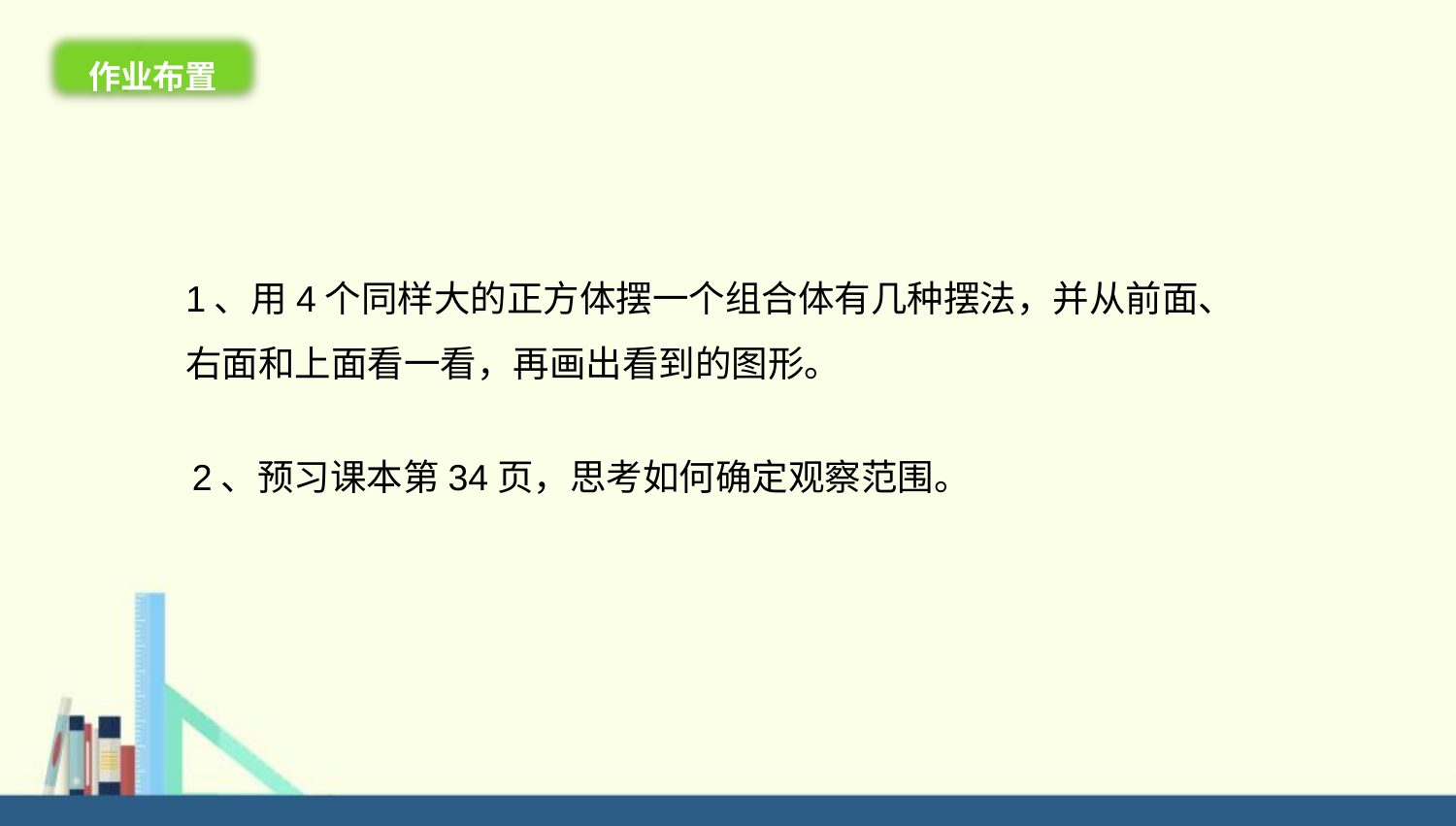

作业布置
1、用4个同样大的正方体摆一个组合体有几种摆法，并从前面、右面和上面看一看，再画出看到的图形。
2、预习课本第34页，思考如何确定观察范围。